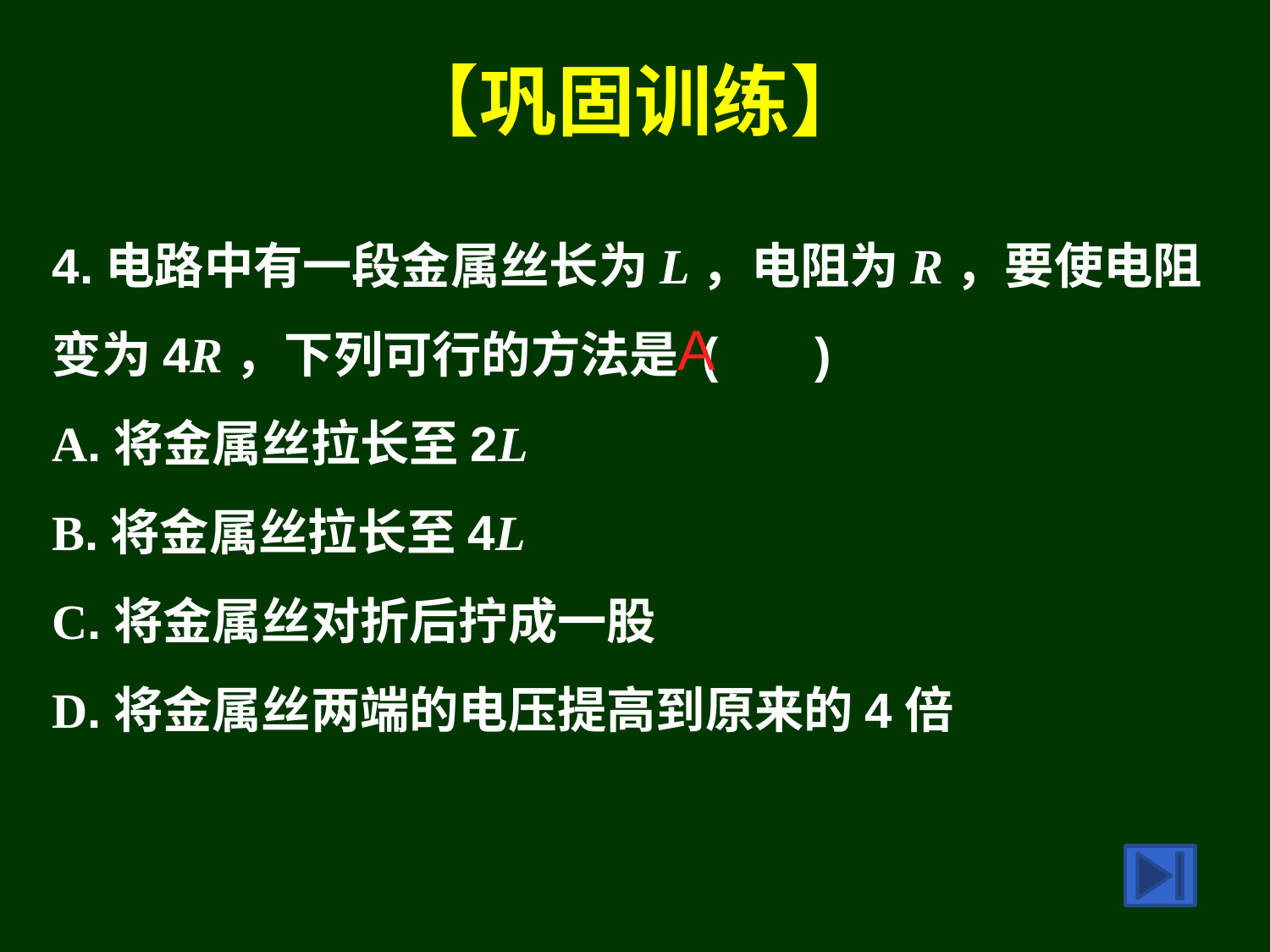

# 【巩固训练】
4.电路中有一段金属丝长为L，电阻为R，要使电阻变为4R，下列可行的方法是 (       )
A.将金属丝拉长至2L
B.将金属丝拉长至4L
C.将金属丝对折后拧成一股
D.将金属丝两端的电压提高到原来的4倍

A